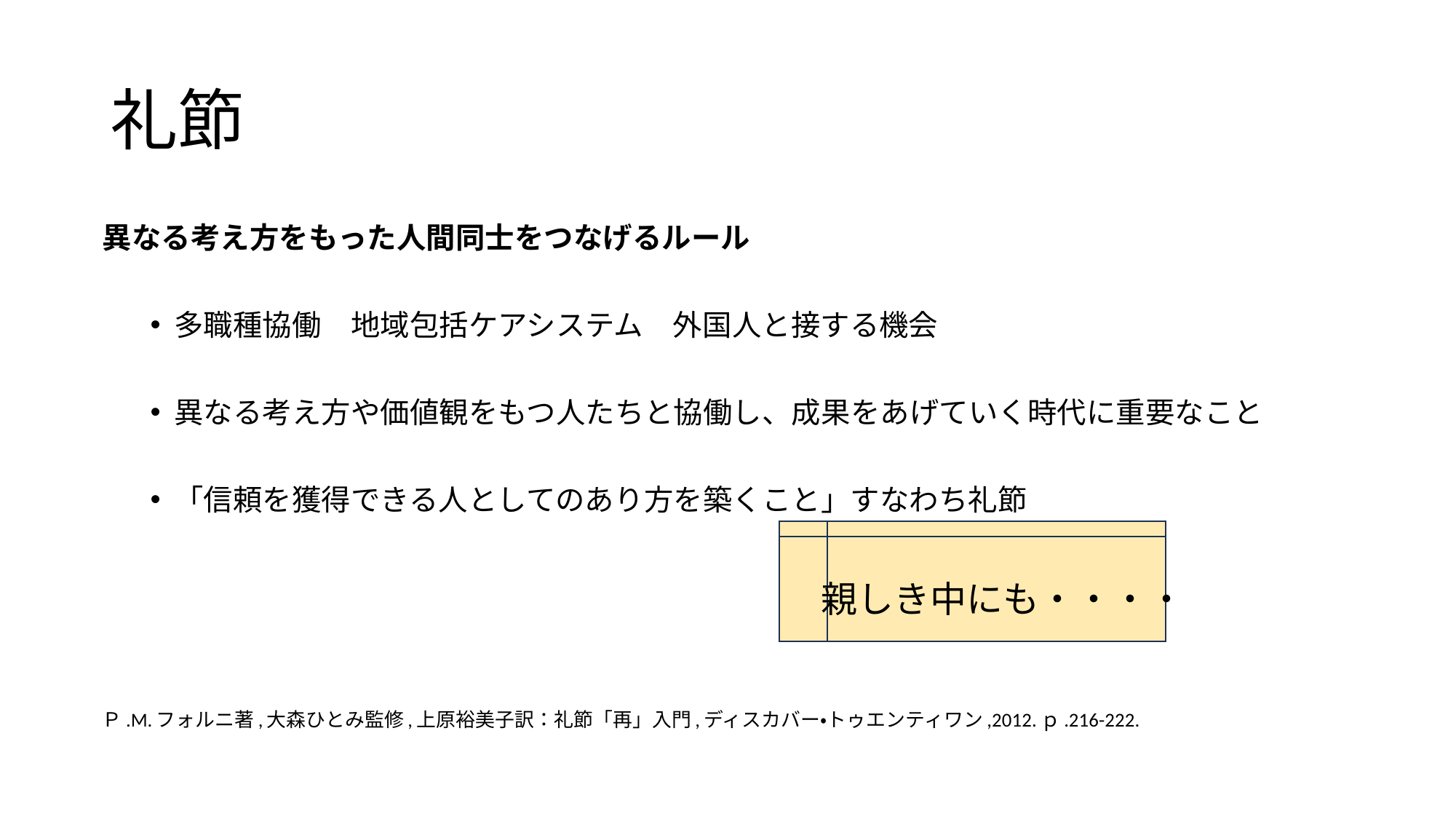

# 礼節
異なる考え方をもった人間同士をつなげるルール

多職種協働　地域包括ケアシステム　外国人と接する機会

異なる考え方や価値観をもつ人たちと協働し、成果をあげていく時代に重要なこと

「信頼を獲得できる人としてのあり方を築くこと」すなわち礼節

Ｐ.M.フォルニ著,大森ひとみ監修,上原裕美子訳：礼節「再」入門,ディスカバー・トゥエンティワン,2012.ｐ.216-222.

親しき中にも・・・・